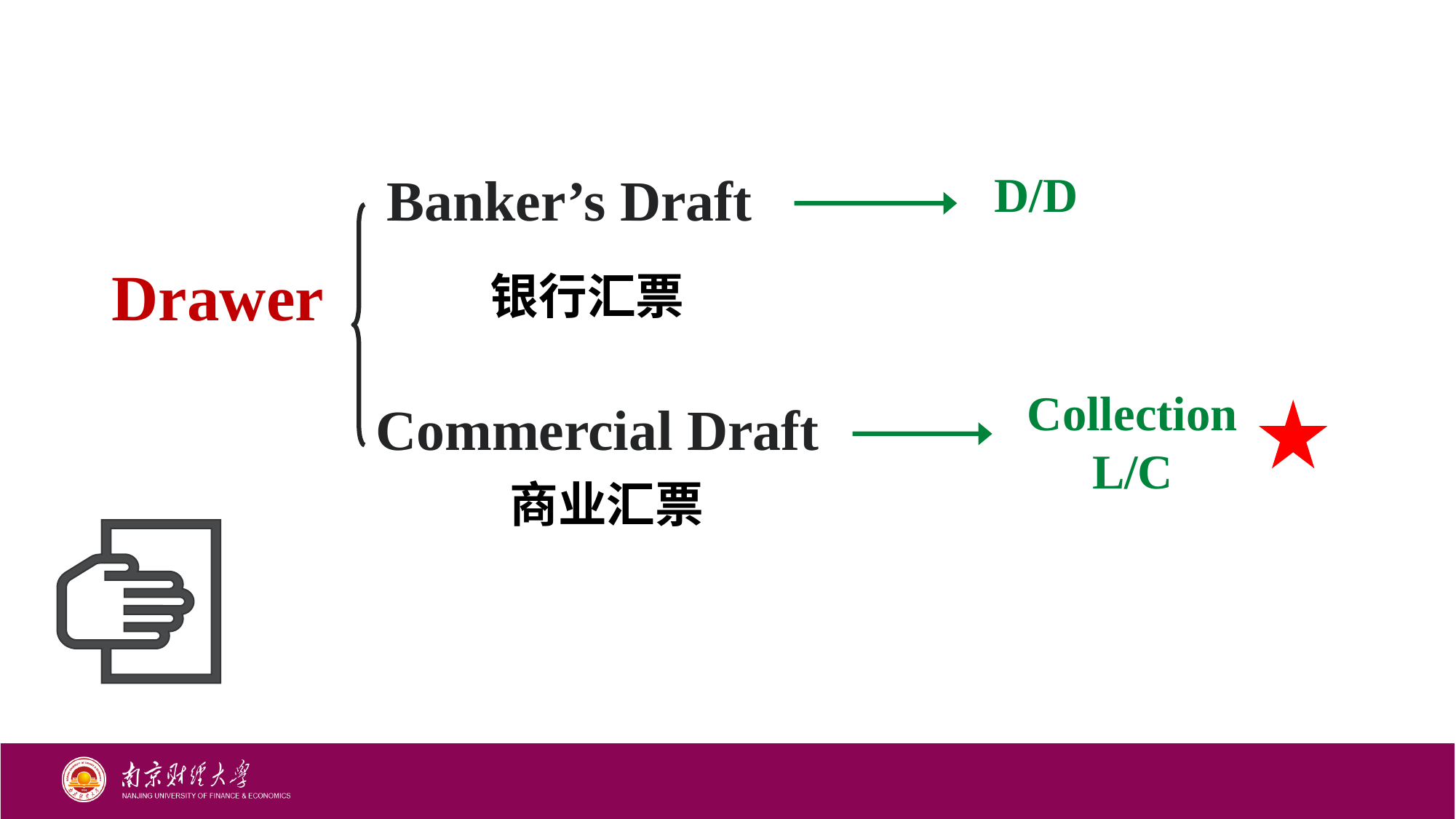

Banker’s Draft
D/D

Drawer
银行汇票
CollectionL/C
Commercial Draft

商业汇票